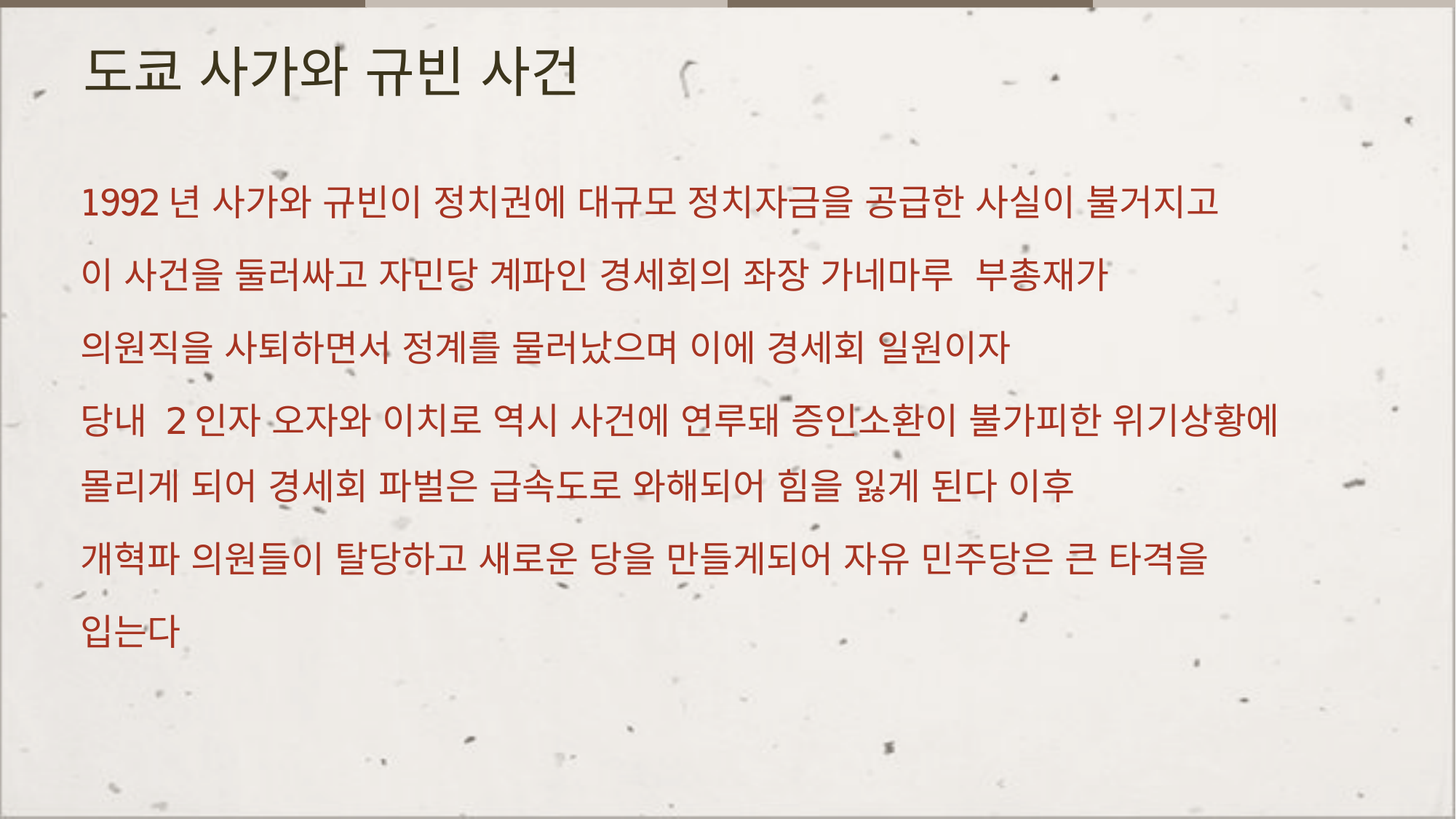

# 도쿄 사가와 규빈 사건
1992년 사가와 규빈이 정치권에 대규모 정치자금을 공급한 사실이 불거지고
이 사건을 둘러싸고 자민당 계파인 경세회의 좌장 가네마루  부총재가
의원직을 사퇴하면서 정계를 물러났으며 이에 경세회 일원이자
당내 2인자 오자와 이치로 역시 사건에 연루돼 증인소환이 불가피한 위기상황에 몰리게 되어 경세회 파벌은 급속도로 와해되어 힘을 잃게 된다 이후
개혁파 의원들이 탈당하고 새로운 당을 만들게되어 자유 민주당은 큰 타격을
입는다